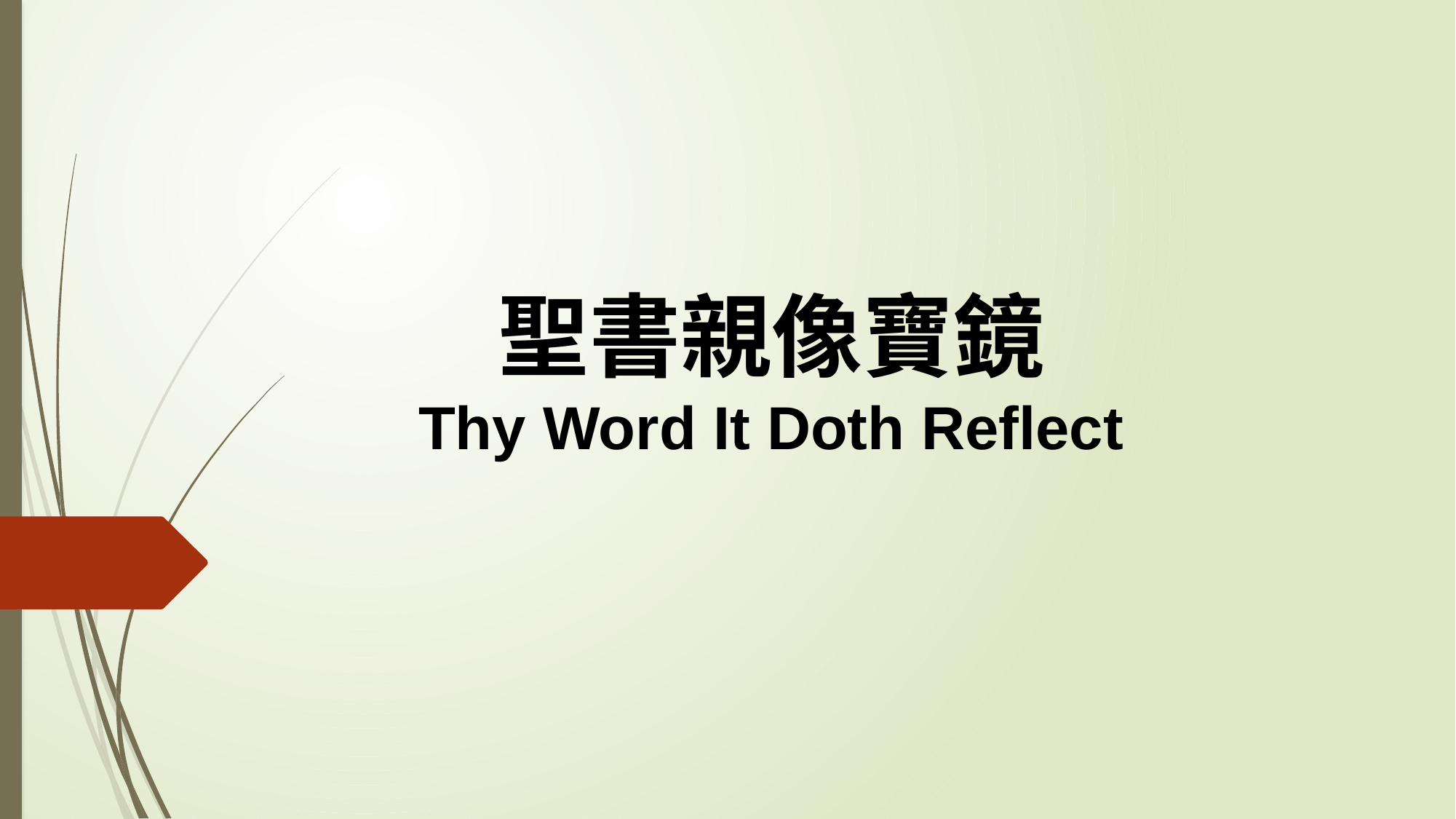

# 聖書親像寶鏡 Thy Word It Doth Reflect